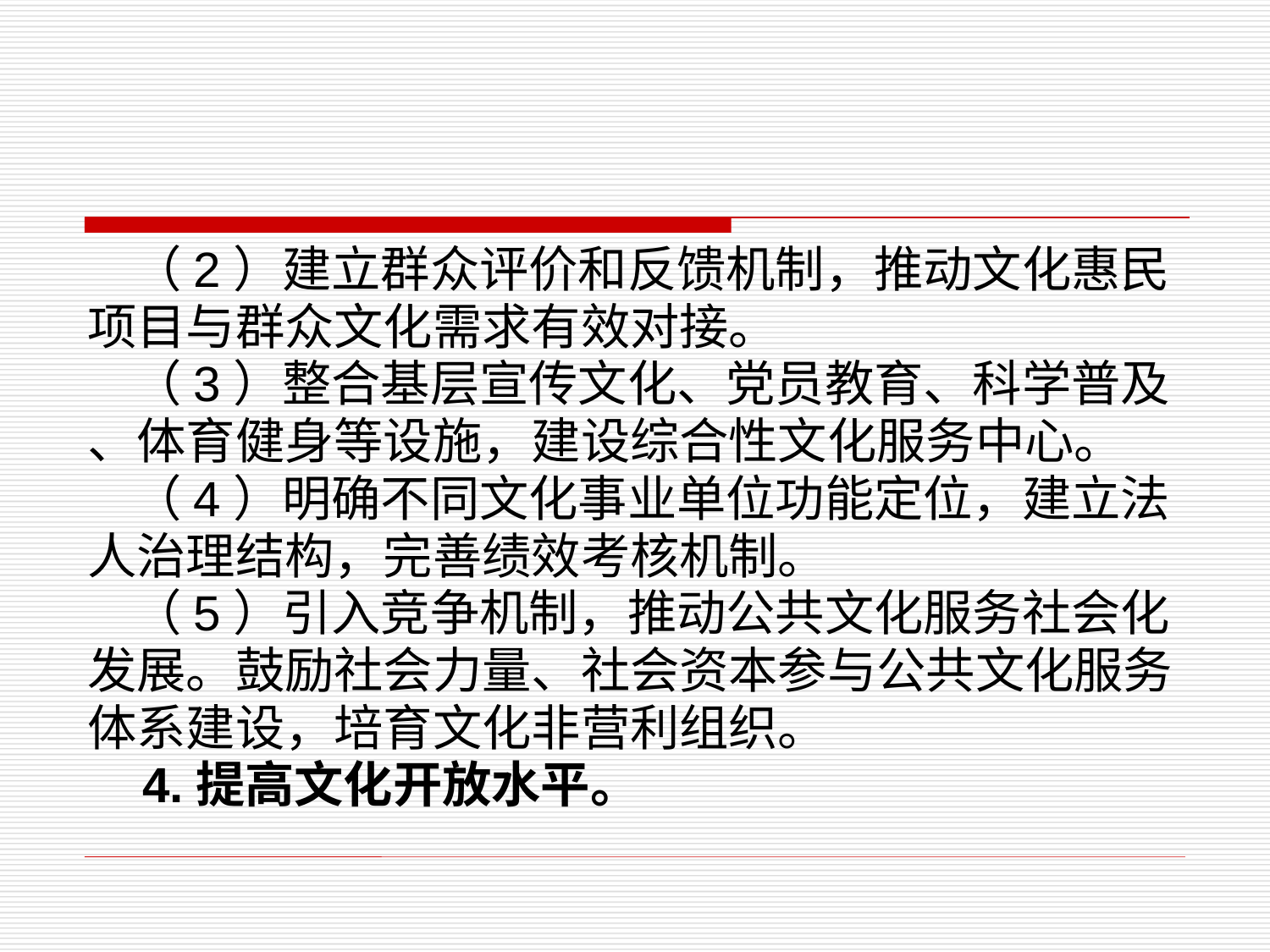

（2）建立群众评价和反馈机制，推动文化惠民
项目与群众文化需求有效对接。
   （3）整合基层宣传文化、党员教育、科学普及
、体育健身等设施，建设综合性文化服务中心。
   （4）明确不同文化事业单位功能定位，建立法
人治理结构，完善绩效考核机制。
   （5）引入竞争机制，推动公共文化服务社会化
发展。鼓励社会力量、社会资本参与公共文化服务
体系建设，培育文化非营利组织。
    4.提高文化开放水平。